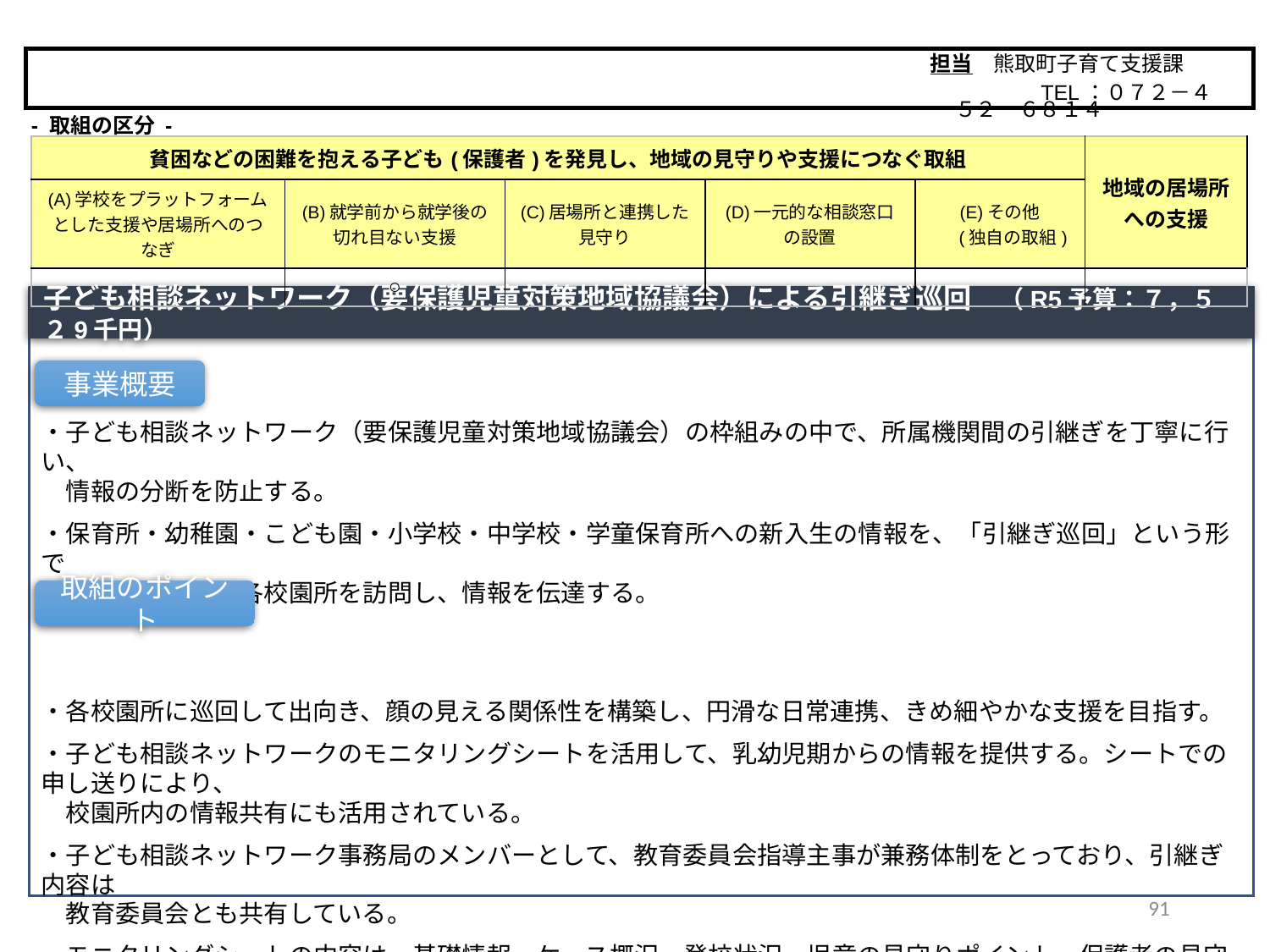

担当　熊取町子育て支援課
　　　　　TEL：０７２－４５２－６８１４

熊取町
- 取組の区分 -
| 貧困などの困難を抱える子ども(保護者)を発見し、地域の見守りや支援につなぐ取組 |  |  |  |  | 地域の居場所 への支援 |
| --- | --- | --- | --- | --- | --- |
| (A)学校をプラットフォームとした支援や居場所へのつなぎ | (B)就学前から就学後の 切れ目ない支援 | (C)居場所と連携した 見守り | (D)一元的な相談窓口 の設置 | (E)その他 　 (独自の取組) |  |
|  | ○ |  |  |  |  |
子ども相談ネットワーク（要保護児童対策地域協議会）による引継ぎ巡回　（R5予算：７，５２9千円）

・子ども相談ネットワーク（要保護児童対策地域協議会）の枠組みの中で、所属機関間の引継ぎを丁寧に行い、
　情報の分断を防止する。

・保育所・幼稚園・こども園・小学校・中学校・学童保育所への新入生の情報を、「引継ぎ巡回」という形で
　子育て支援課が各校園所を訪問し、情報を伝達する。

・各校園所に巡回して出向き、顔の見える関係性を構築し、円滑な日常連携、きめ細やかな支援を目指す。

・子ども相談ネットワークのモニタリングシートを活用して、乳幼児期からの情報を提供する。シートでの申し送りにより、
　校園所内の情報共有にも活用されている。

・子ども相談ネットワーク事務局のメンバーとして、教育委員会指導主事が兼務体制をとっており、引継ぎ内容は
　教育委員会とも共有している。

・モニタリングシートの内容は、基礎情報、ケース概況、登校状況、児童の見守りポイント、保護者の見守りポイント等
　を網羅し、経済問題やそれ以外の視点も併せてアセスメントができるよう内容を工夫した。

事業概要
取組のポイント
91